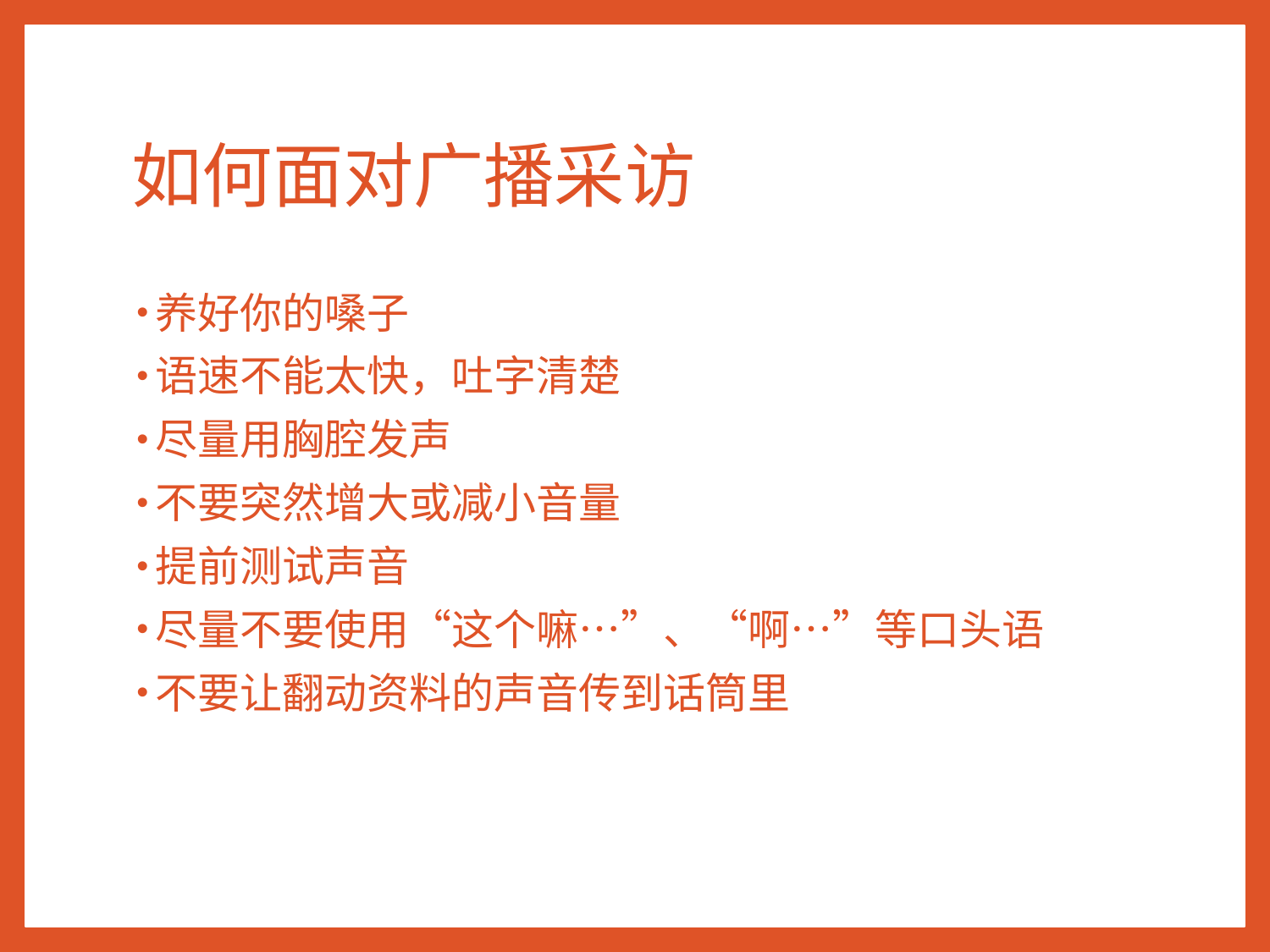

# 如何面对广播采访
养好你的嗓子
语速不能太快，吐字清楚
尽量用胸腔发声
不要突然增大或减小音量
提前测试声音
尽量不要使用“这个嘛…”、“啊…”等口头语
不要让翻动资料的声音传到话筒里